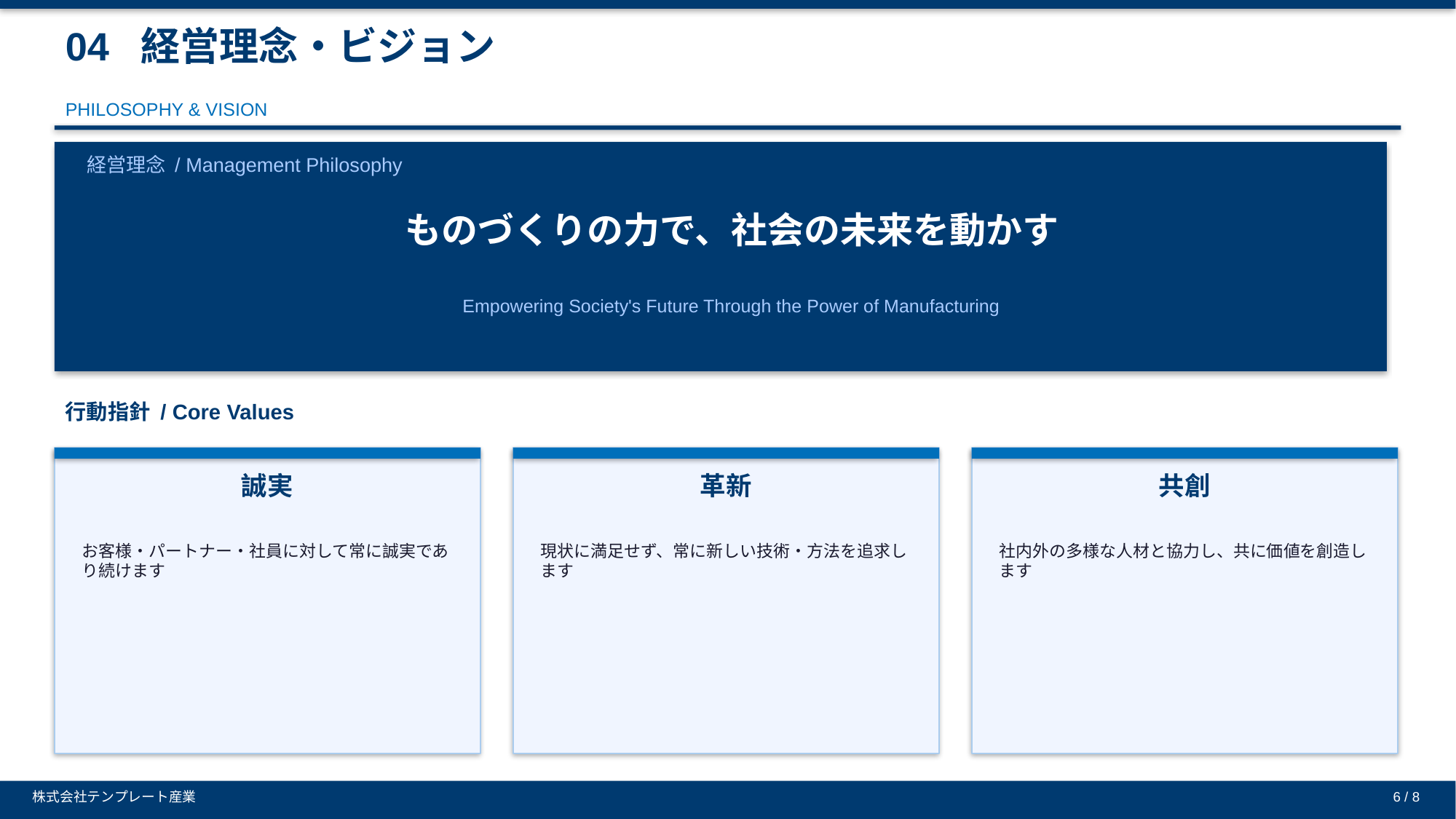

04  経営理念・ビジョン
PHILOSOPHY & VISION

経営理念 / Management Philosophy
ものづくりの力で、社会の未来を動かす
Empowering Society's Future Through the Power of Manufacturing
行動指針 / Core Values

誠実
革新
共創
お客様・パートナー・社員に対して常に誠実であり続けます
現状に満足せず、常に新しい技術・方法を追求します
社内外の多様な人材と協力し、共に価値を創造します

株式会社テンプレート産業
6 / 8